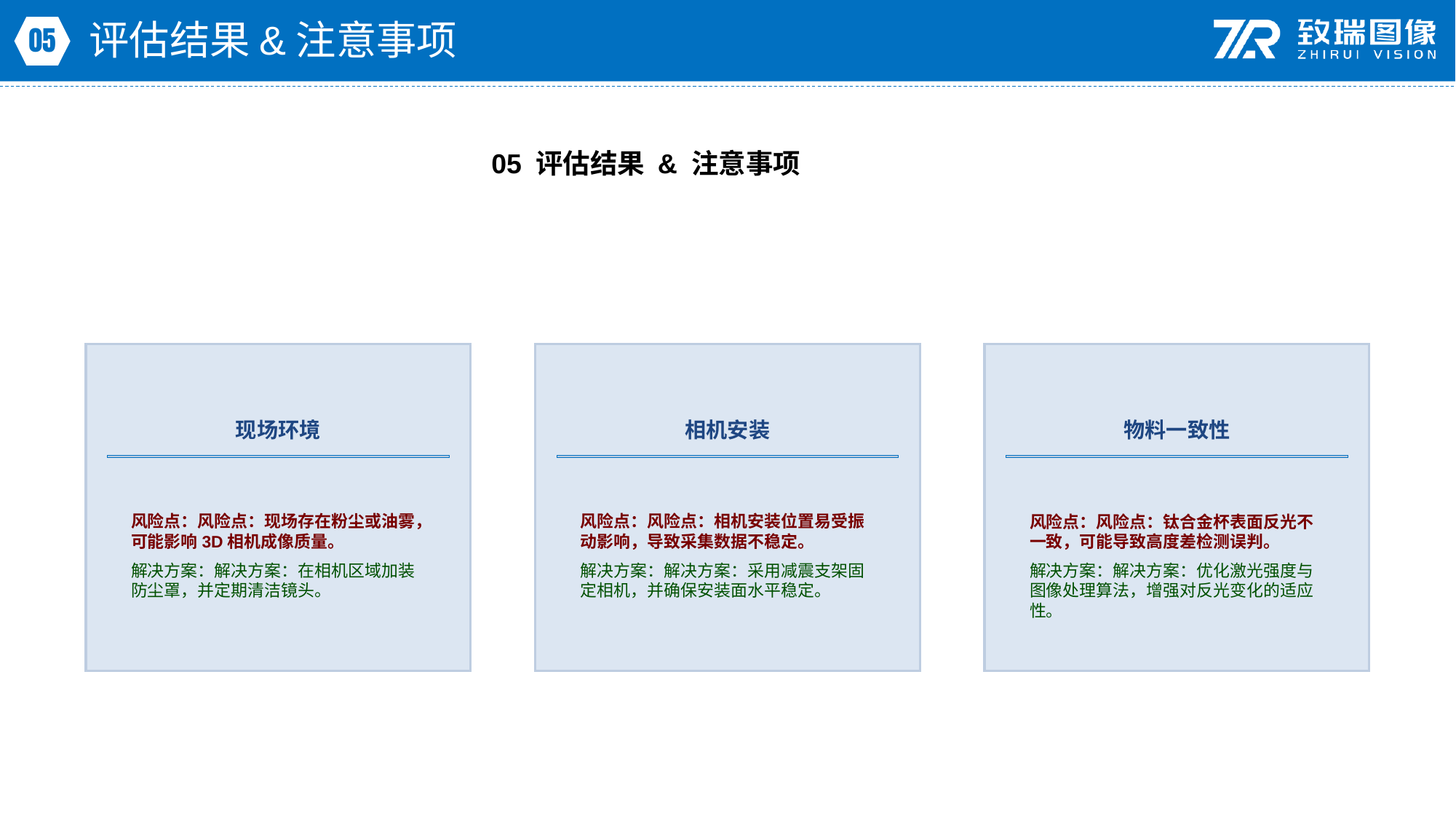

评估结果&注意事项
05

05 评估结果 & 注意事项

现场环境

相机安装

物料一致性

风险点：风险点：现场存在粉尘或油雾，可能影响3D相机成像质量。
解决方案：解决方案：在相机区域加装防尘罩，并定期清洁镜头。

风险点：风险点：相机安装位置易受振动影响，导致采集数据不稳定。
解决方案：解决方案：采用减震支架固定相机，并确保安装面水平稳定。

风险点：风险点：钛合金杯表面反光不一致，可能导致高度差检测误判。
解决方案：解决方案：优化激光强度与图像处理算法，增强对反光变化的适应性。